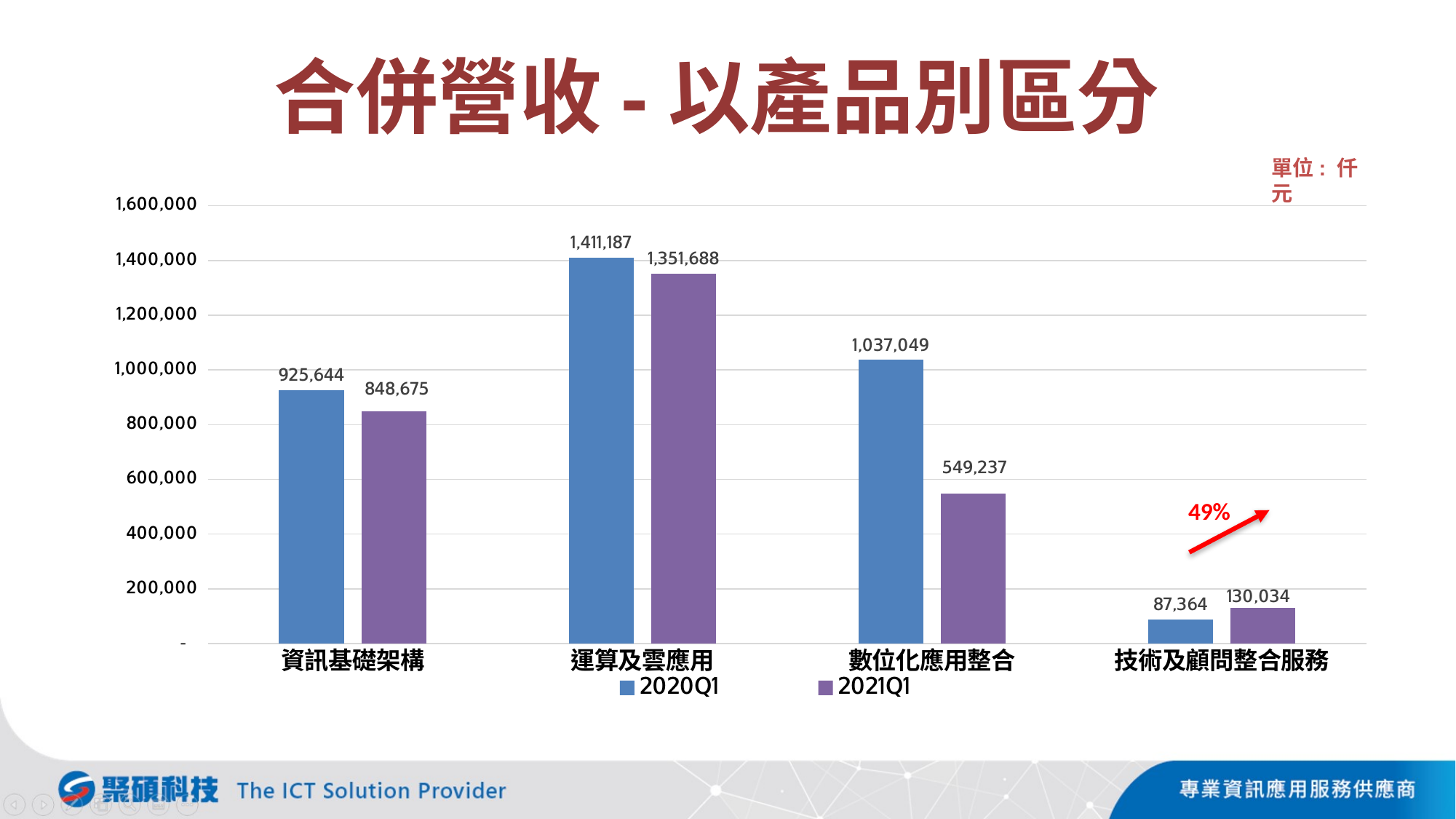

合併營收-以產品別區分
單位: 仟元

### Chart

| Category | 2020Q1 | 2021Q1 |
|---|---|---|
| 資訊基礎架構 | 925644.0 | 848675.0 |
| 運算及雲應用 | 1411187.0 | 1351688.0 |
| 數位化應用整合 | 1037049.0 | 549237.0 |
| 技術及顧問整合服務 | 87364.0 | 130034.0 |
49%